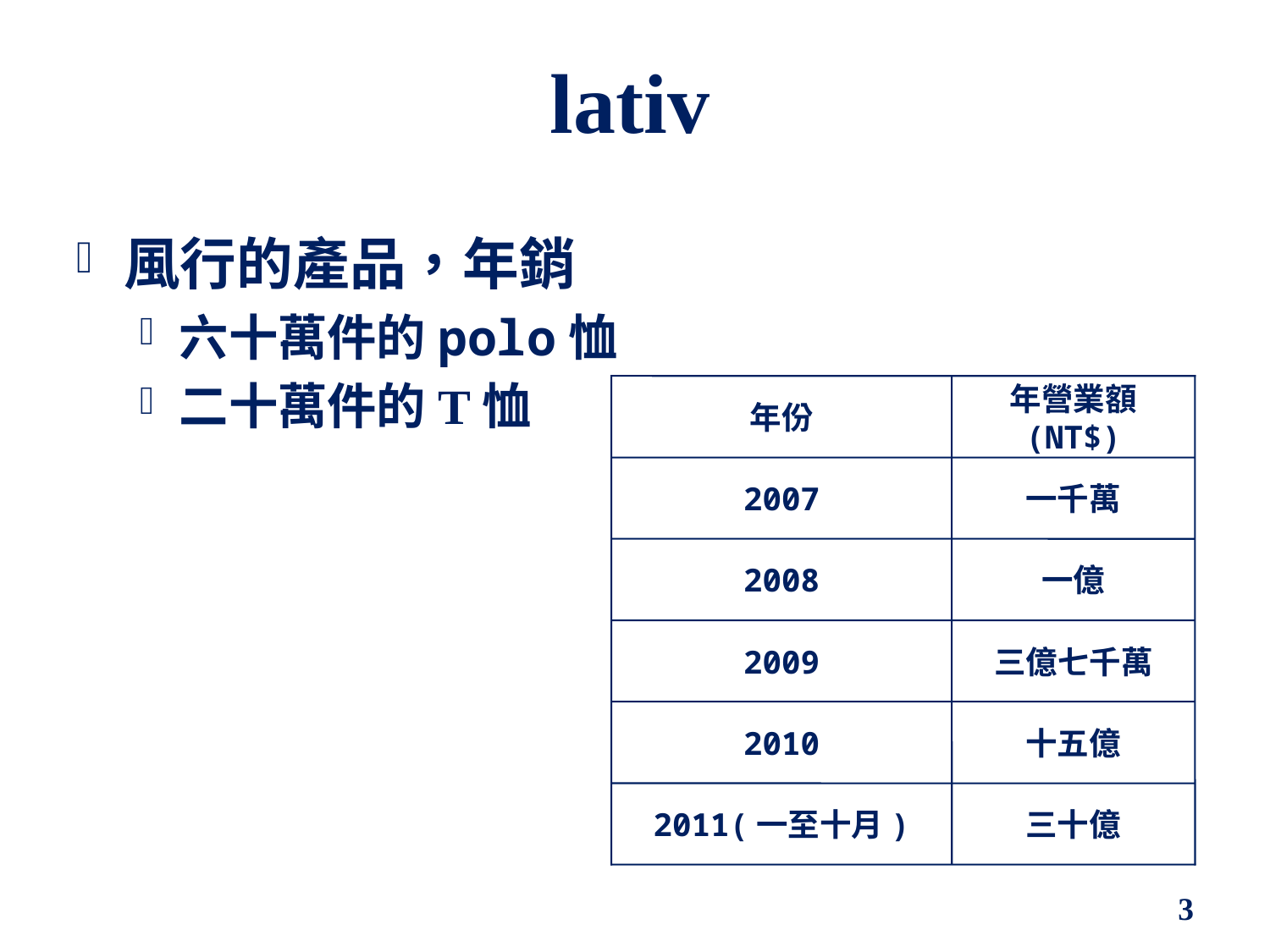

# lativ
風行的產品，年銷
六十萬件的polo恤
二十萬件的T恤
年份

年營業額
(NT$)

2007

2008

2009

2010

2011(一至十月)

一千萬
一億
三億七千萬
十五億
三十億
3